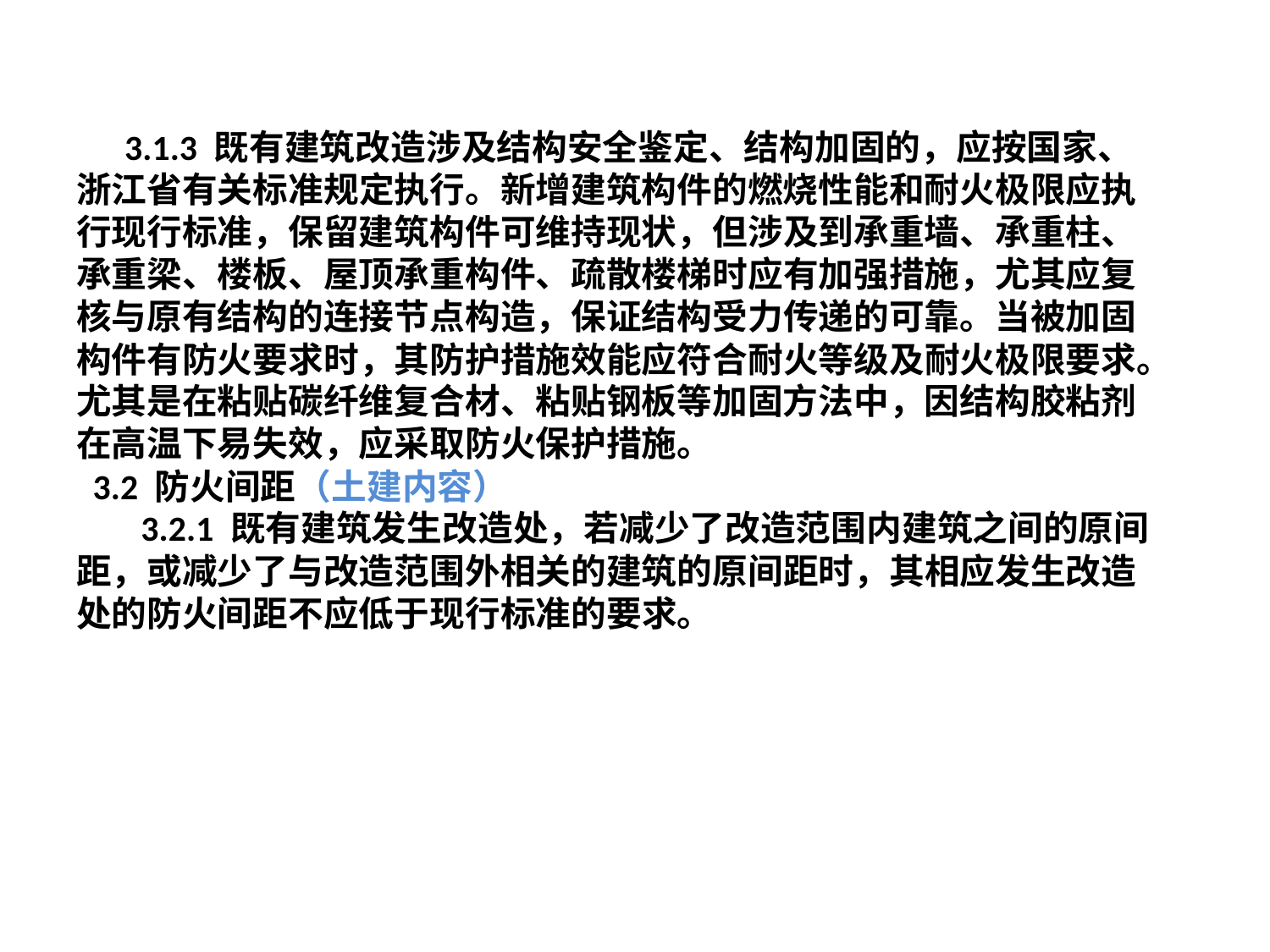

#
      3.1.3 既有建筑改造涉及结构安全鉴定、结构加固的，应按国家、浙江省有关标准规定执行。新增建筑构件的燃烧性能和耐火极限应执行现行标准，保留建筑构件可维持现状，但涉及到承重墙、承重柱、承重梁、楼板、屋顶承重构件、疏散楼梯时应有加强措施，尤其应复核与原有结构的连接节点构造，保证结构受力传递的可靠。当被加固构件有防火要求时，其防护措施效能应符合耐火等级及耐火极限要求。尤其是在粘贴碳纤维复合材、粘贴钢板等加固方法中，因结构胶粘剂在高温下易失效，应采取防火保护措施。
 3.2 防火间距（土建内容）
       3.2.1 既有建筑发生改造处，若减少了改造范围内建筑之间的原间距，或减少了与改造范围外相关的建筑的原间距时，其相应发生改造处的防火间距不应低于现行标准的要求。